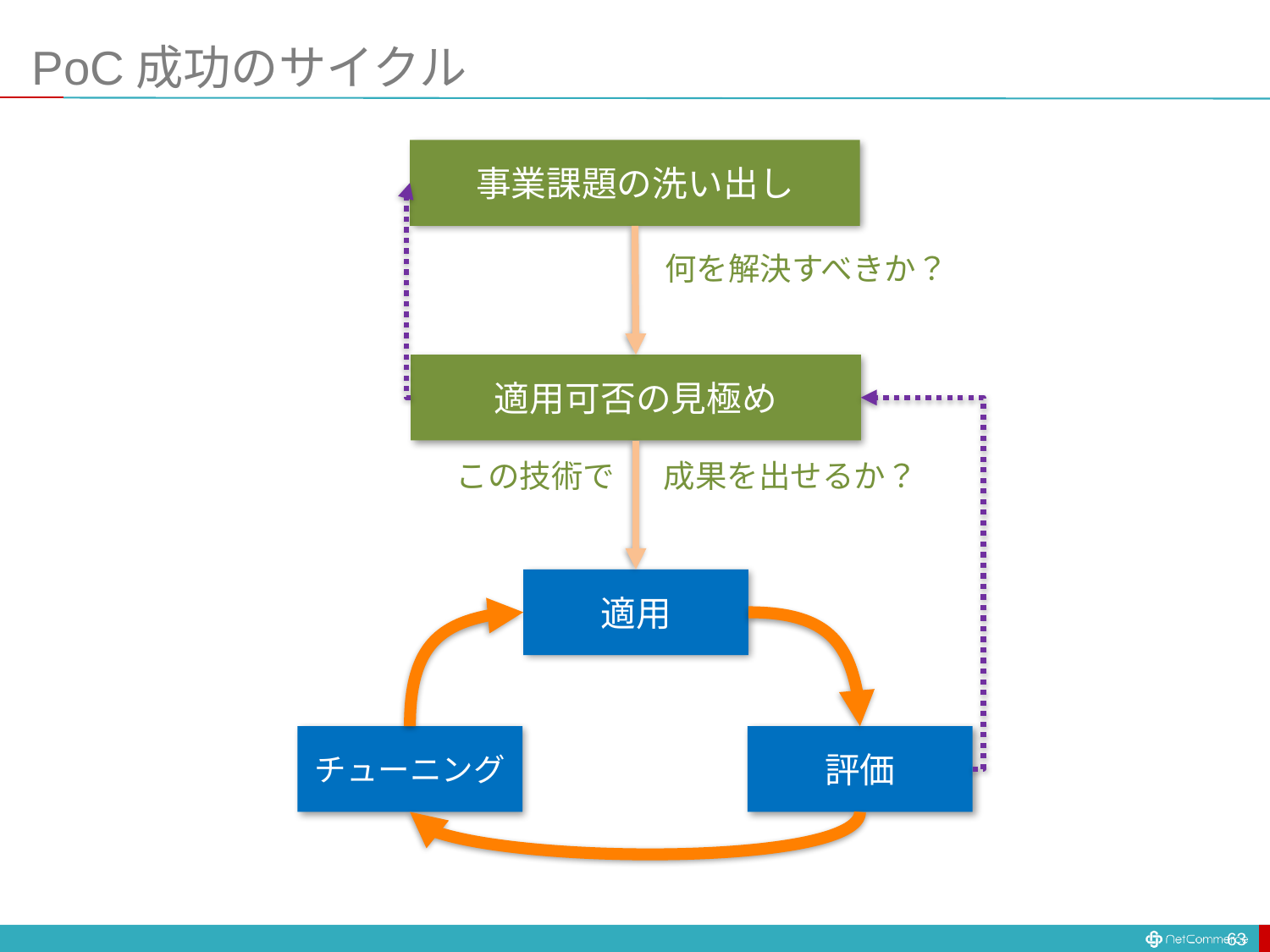

# PoC成功のサイクル
事業課題の洗い出し
何を解決すべきか？
適用可否の見極め
この技術で
成果を出せるか？
適用
チューニング
評価
63